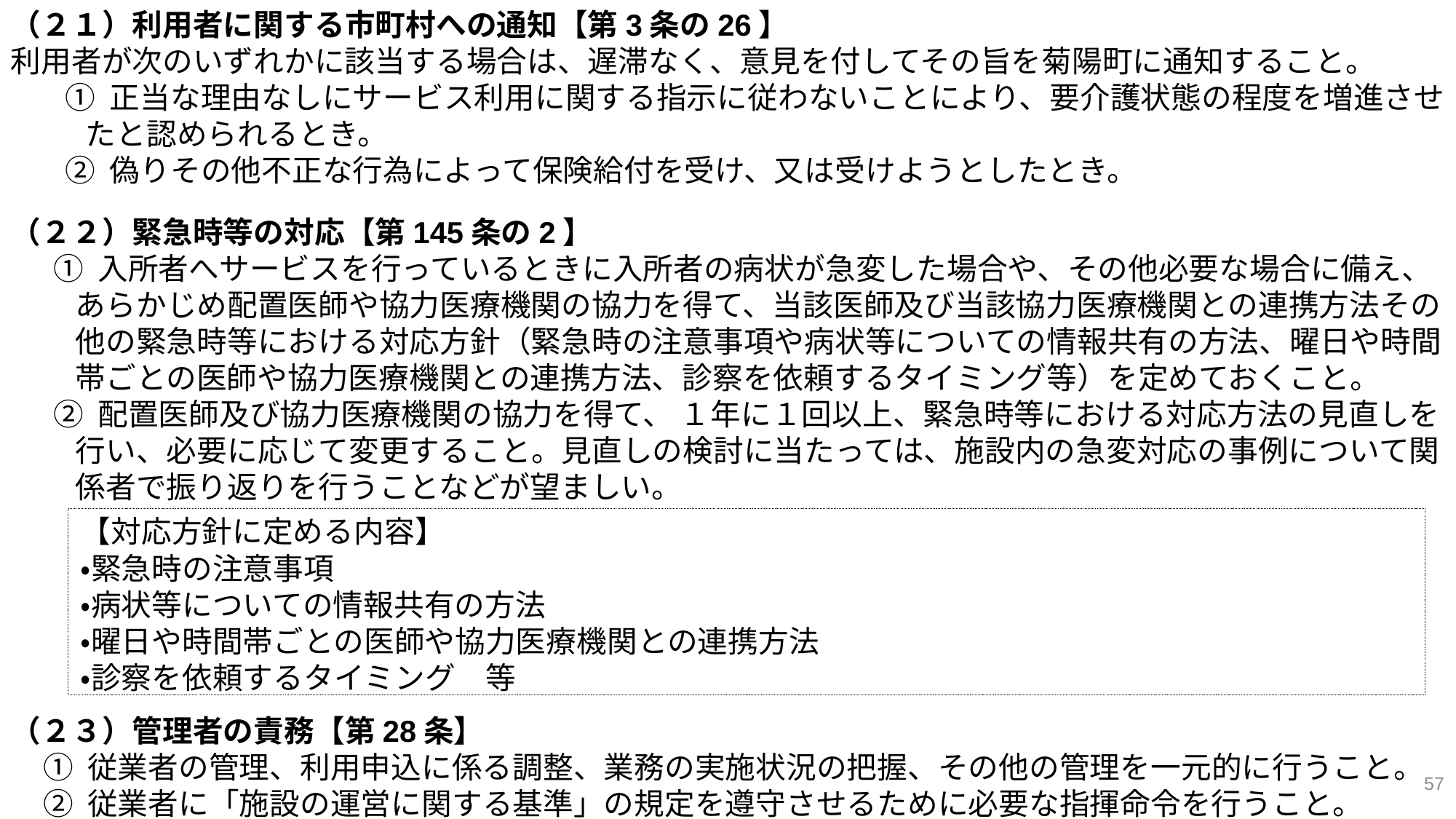

（２１）利用者に関する市町村への通知【第3条の26】
利用者が次のいずれかに該当する場合は、遅滞なく、意見を付してその旨を菊陽町に通知すること。
① 正当な理由なしにサービス利用に関する指示に従わないことにより、要介護状態の程度を増進させたと認められるとき。
② 偽りその他不正な行為によって保険給付を受け、又は受けようとしたとき。

（２２）緊急時等の対応【第145条の2】
① 入所者へサービスを行っているときに入所者の病状が急変した場合や、その他必要な場合に備え、あらかじめ配置医師や協力医療機関の協力を得て、当該医師及び当該協力医療機関との連携方法その他の緊急時等における対応方針（緊急時の注意事項や病状等についての情報共有の方法、曜日や時間帯ごとの医師や協力医療機関との連携方法、診察を依頼するタイミング等）を定めておくこと。
② 配置医師及び協力医療機関の協力を得て、 １年に１回以上、緊急時等における対応方法の見直しを行い、必要に応じて変更すること。見直しの検討に当たっては、施設内の急変対応の事例について関係者で振り返りを行うことなどが望ましい。

（２３）管理者の責務【第28条】
① 従業者の管理、利用申込に係る調整、業務の実施状況の把握、その他の管理を一元的に行うこと。
② 従業者に「施設の運営に関する基準」の規定を遵守させるために必要な指揮命令を行うこと。
【対応方針に定める内容】
・緊急時の注意事項
・病状等についての情報共有の方法
・曜日や時間帯ごとの医師や協力医療機関との連携方法
・診察を依頼するタイミング　等
57